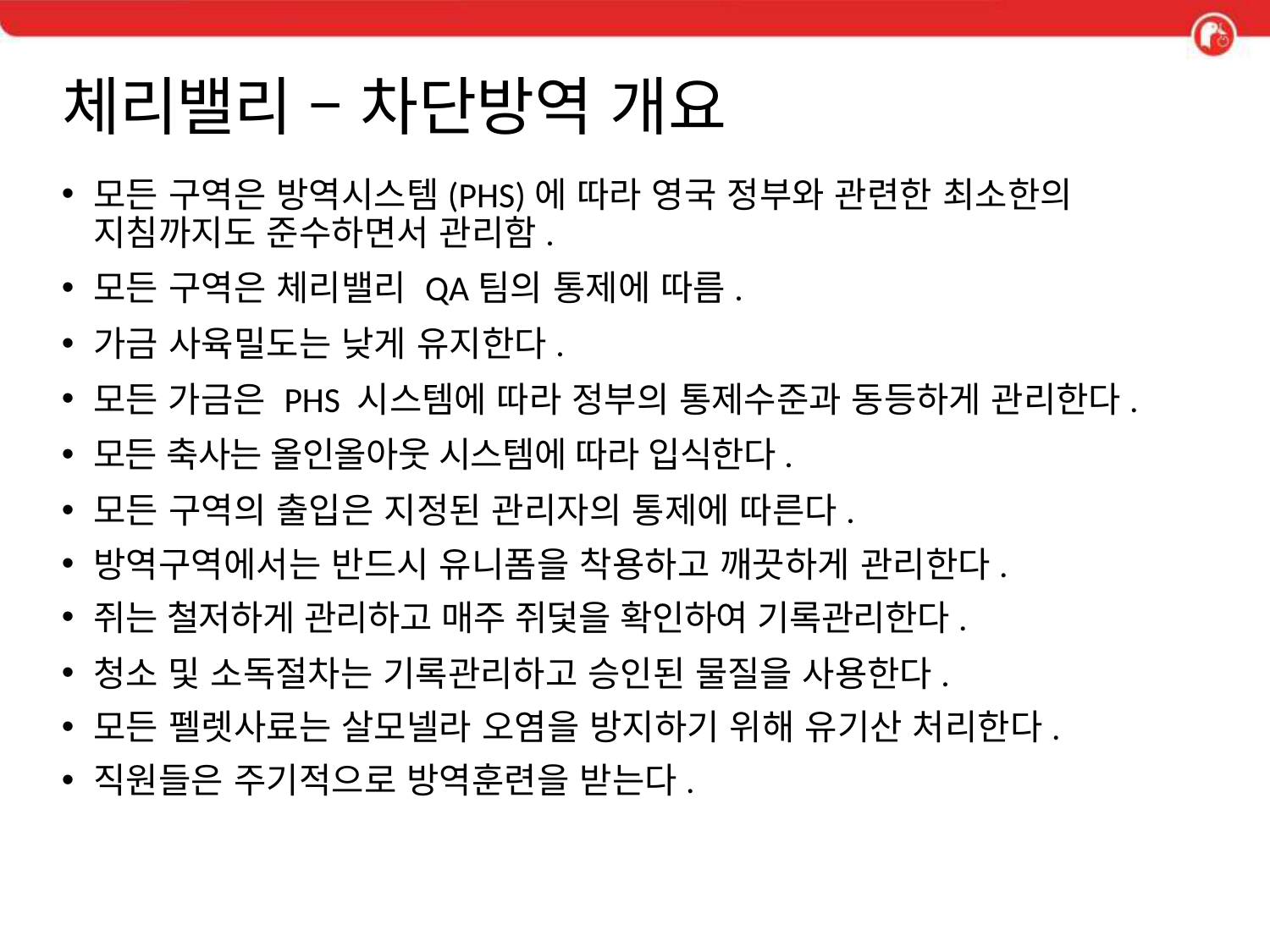

# 체리밸리 – 차단방역 개요
모든 구역은 방역시스템(PHS)에 따라 영국 정부와 관련한 최소한의 지침까지도 준수하면서 관리함.
모든 구역은 체리밸리 QA팀의 통제에 따름.
가금 사육밀도는 낮게 유지한다.
모든 가금은 PHS 시스템에 따라 정부의 통제수준과 동등하게 관리한다.
모든 축사는 올인올아웃 시스템에 따라 입식한다.
모든 구역의 출입은 지정된 관리자의 통제에 따른다.
방역구역에서는 반드시 유니폼을 착용하고 깨끗하게 관리한다.
쥐는 철저하게 관리하고 매주 쥐덫을 확인하여 기록관리한다.
청소 및 소독절차는 기록관리하고 승인된 물질을 사용한다.
모든 펠렛사료는 살모넬라 오염을 방지하기 위해 유기산 처리한다.
직원들은 주기적으로 방역훈련을 받는다.